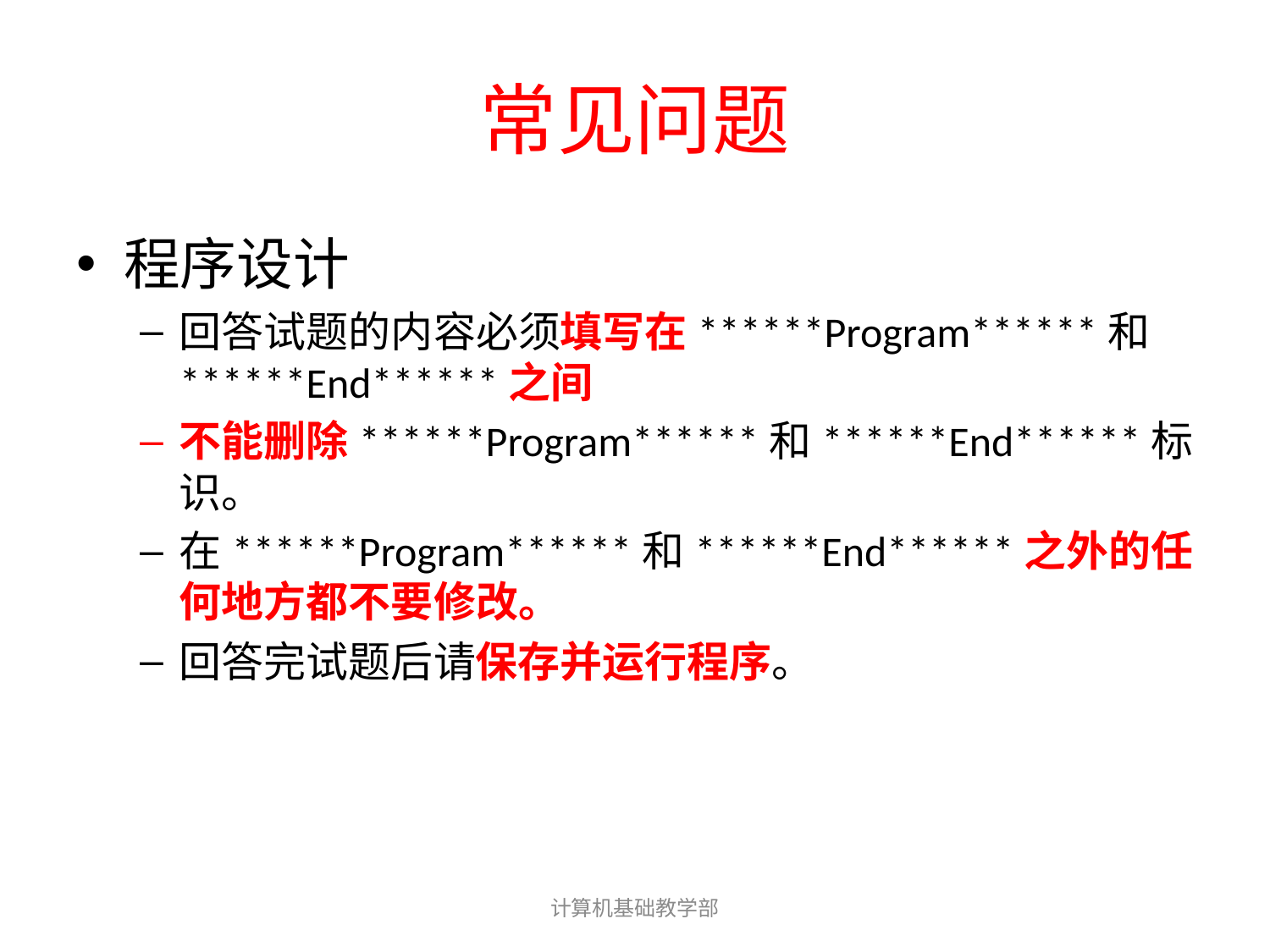

# 常见问题
程序设计
回答试题的内容必须填写在******Program******和******End******之间
不能删除******Program******和******End******标识。
在******Program******和******End******之外的任何地方都不要修改。
回答完试题后请保存并运行程序。
计算机基础教学部